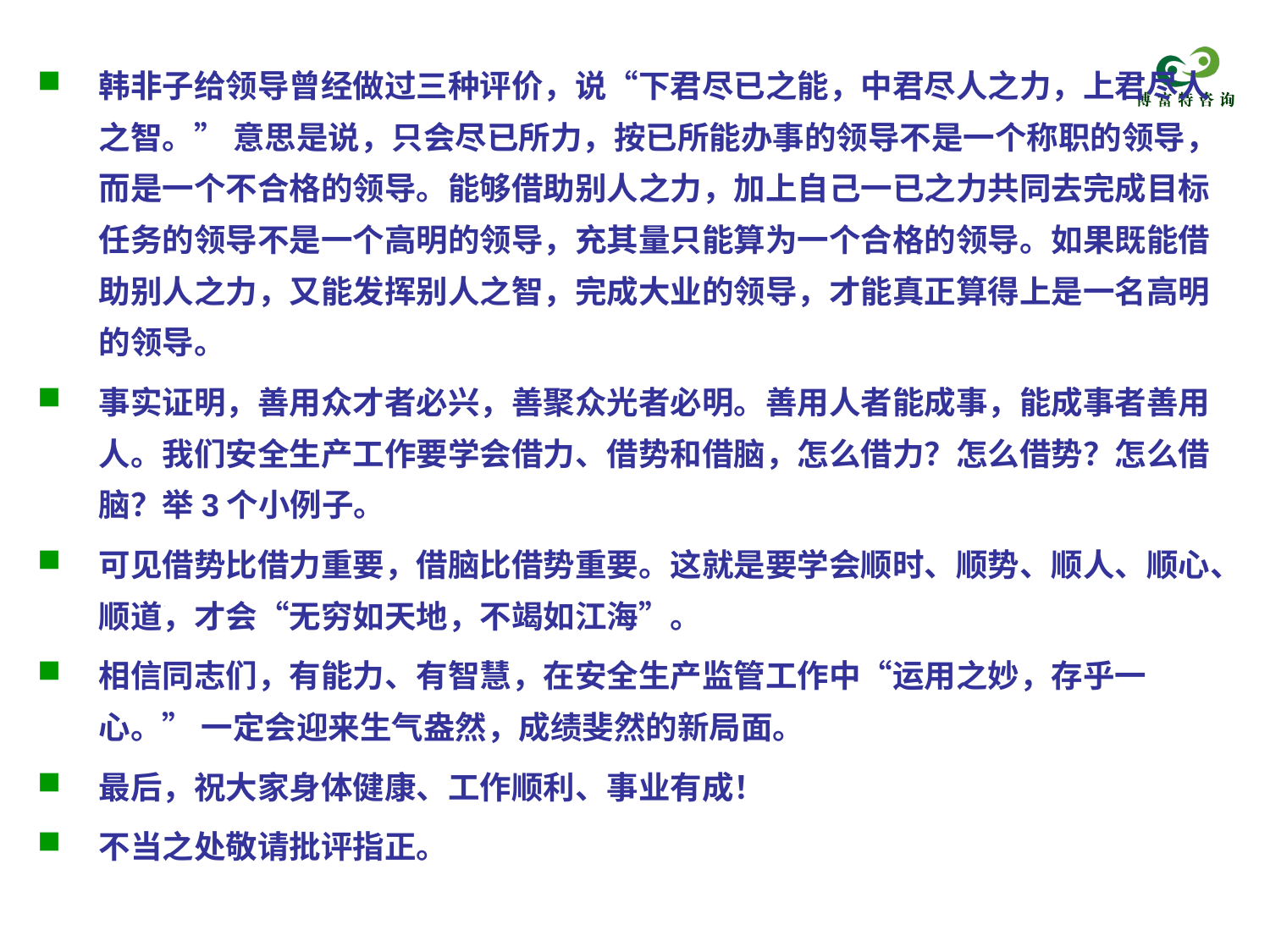

韩非子给领导曾经做过三种评价，说“下君尽已之能，中君尽人之力，上君尽人之智。” 意思是说，只会尽已所力，按已所能办事的领导不是一个称职的领导，而是一个不合格的领导。能够借助别人之力，加上自己一已之力共同去完成目标任务的领导不是一个高明的领导，充其量只能算为一个合格的领导。如果既能借助别人之力，又能发挥别人之智，完成大业的领导，才能真正算得上是一名高明的领导。
事实证明，善用众才者必兴，善聚众光者必明。善用人者能成事，能成事者善用人。我们安全生产工作要学会借力、借势和借脑，怎么借力？怎么借势？怎么借脑？举3个小例子。
可见借势比借力重要，借脑比借势重要。这就是要学会顺时、顺势、顺人、顺心、顺道，才会“无穷如天地，不竭如江海”。
相信同志们，有能力、有智慧，在安全生产监管工作中“运用之妙，存乎一心。” 一定会迎来生气盎然，成绩斐然的新局面。
最后，祝大家身体健康、工作顺利、事业有成！
不当之处敬请批评指正。